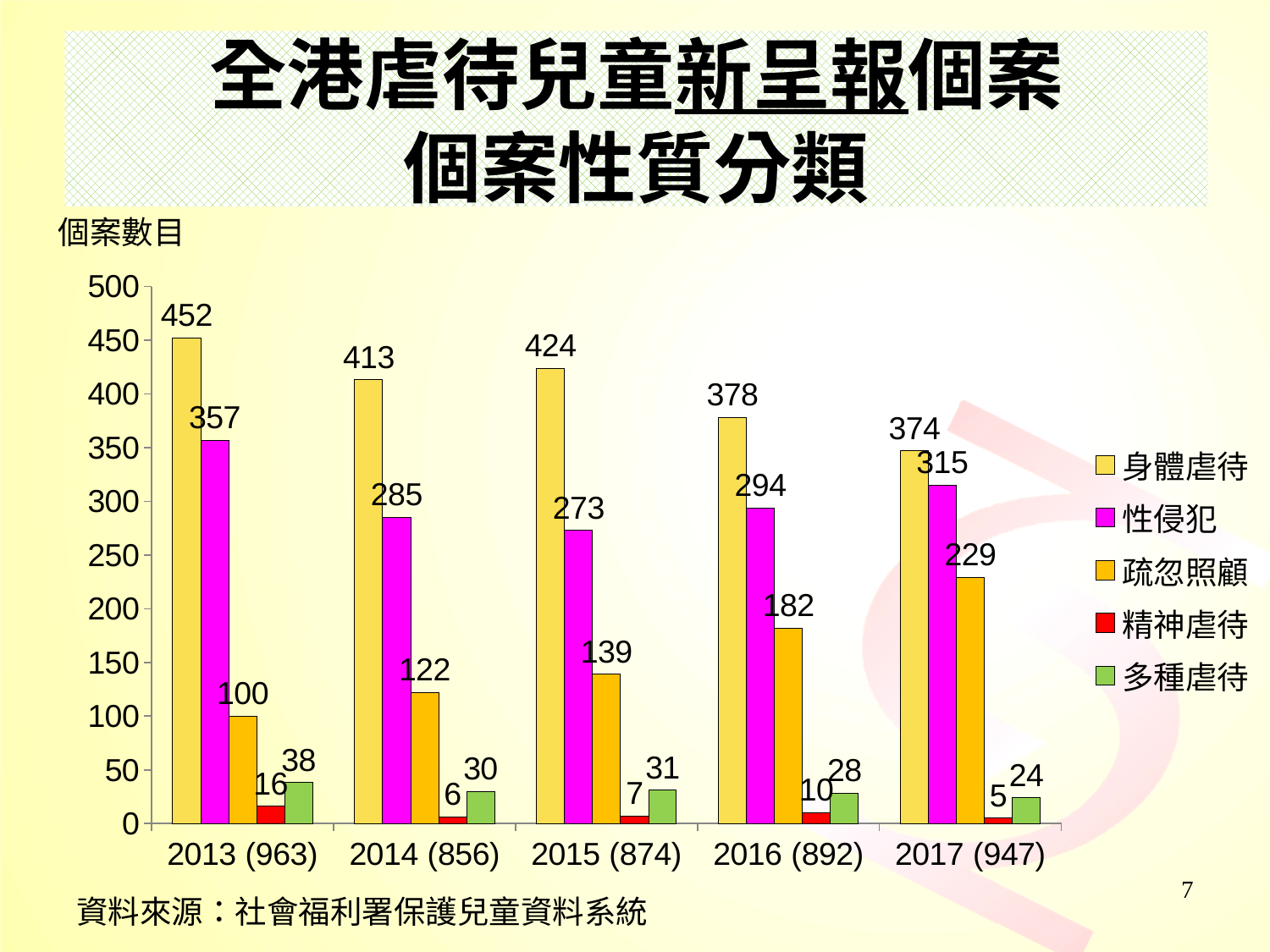

# 全港虐待兒童新呈報個案 個案性質分類
個案數目

### Chart

| Category | 身體虐待 | 性侵犯 | 疏忽照顧 | 精神虐待 | 多種虐待 |
|---|---|---|---|---|---|
| 2013 (963) | 452.0 | 357.0 | 100.0 | 16.0 | 38.0 |
| 2014 (856) | 413.0 | 285.0 | 122.0 | 6.0 | 30.0 |
| 2015 (874) | 424.0 | 273.0 | 139.0 | 7.0 | 31.0 |
| 2016 (892) | 378.0 | 294.0 | 182.0 | 10.0 | 28.0 |
| 2017 (947) | 347.0 | 315.0 | 229.0 | 5.0 | 24.0 |
7
資料來源：社會福利署保護兒童資料系統